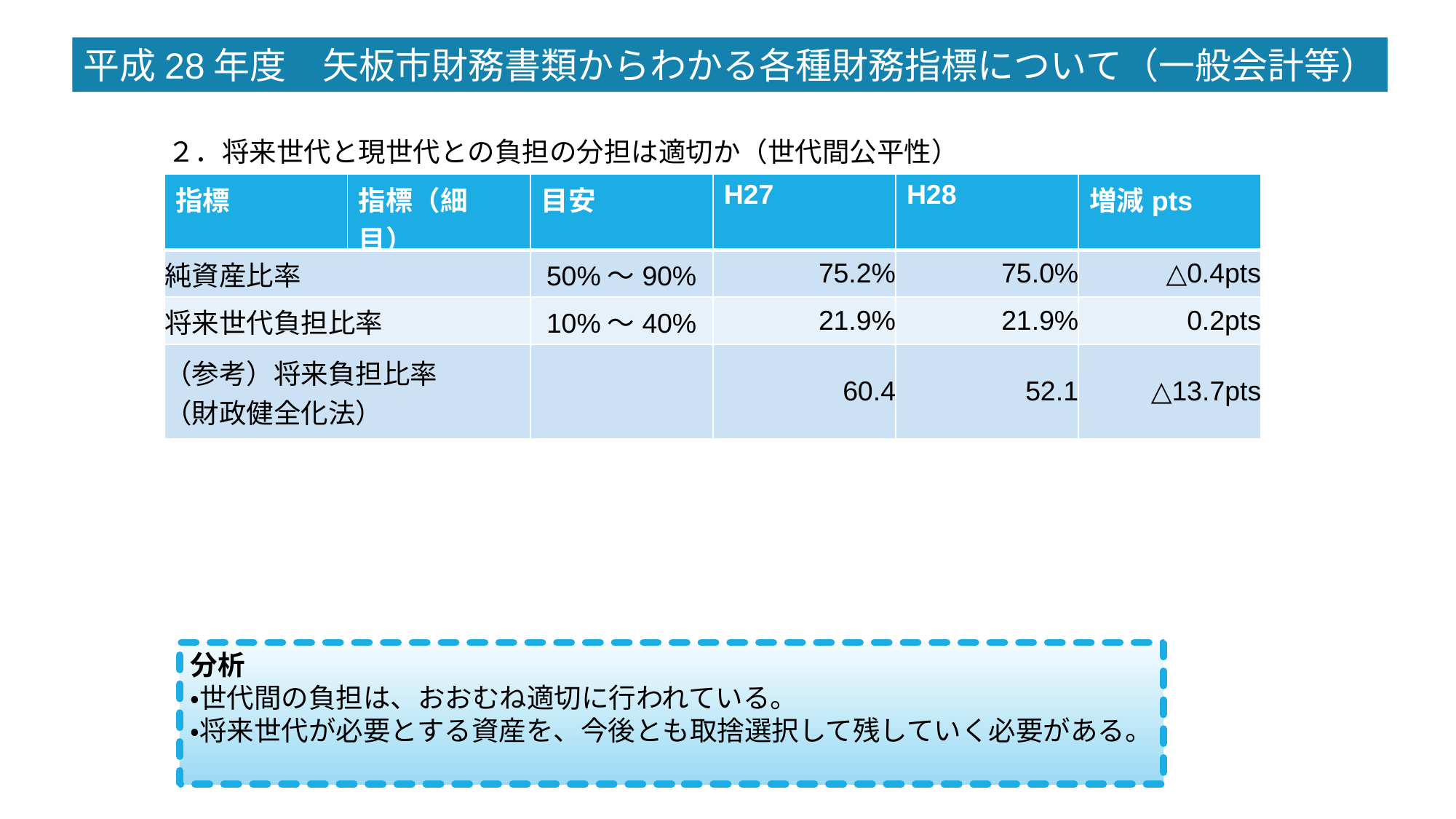

平成28年度　矢板市財務書類からわかる各種財務指標について（一般会計等）
２．将来世代と現世代との負担の分担は適切か（世代間公平性）
| 指標 | 指標（細目） | 目安 | H27 | H28 | 増減pts |
| --- | --- | --- | --- | --- | --- |
| 純資産比率 |  | 50%～90% | 75.2% | 75.0% | △0.4pts |
| 将来世代負担比率 |  | 10%～40% | 21.9% | 21.9% | 0.2pts |
| （参考）将来負担比率 （財政健全化法） |  |  | 60.4 | 52.1 | △13.7pts |
分析
・世代間の負担は、おおむね適切に行われている。
・将来世代が必要とする資産を、今後とも取捨選択して残していく必要がある。